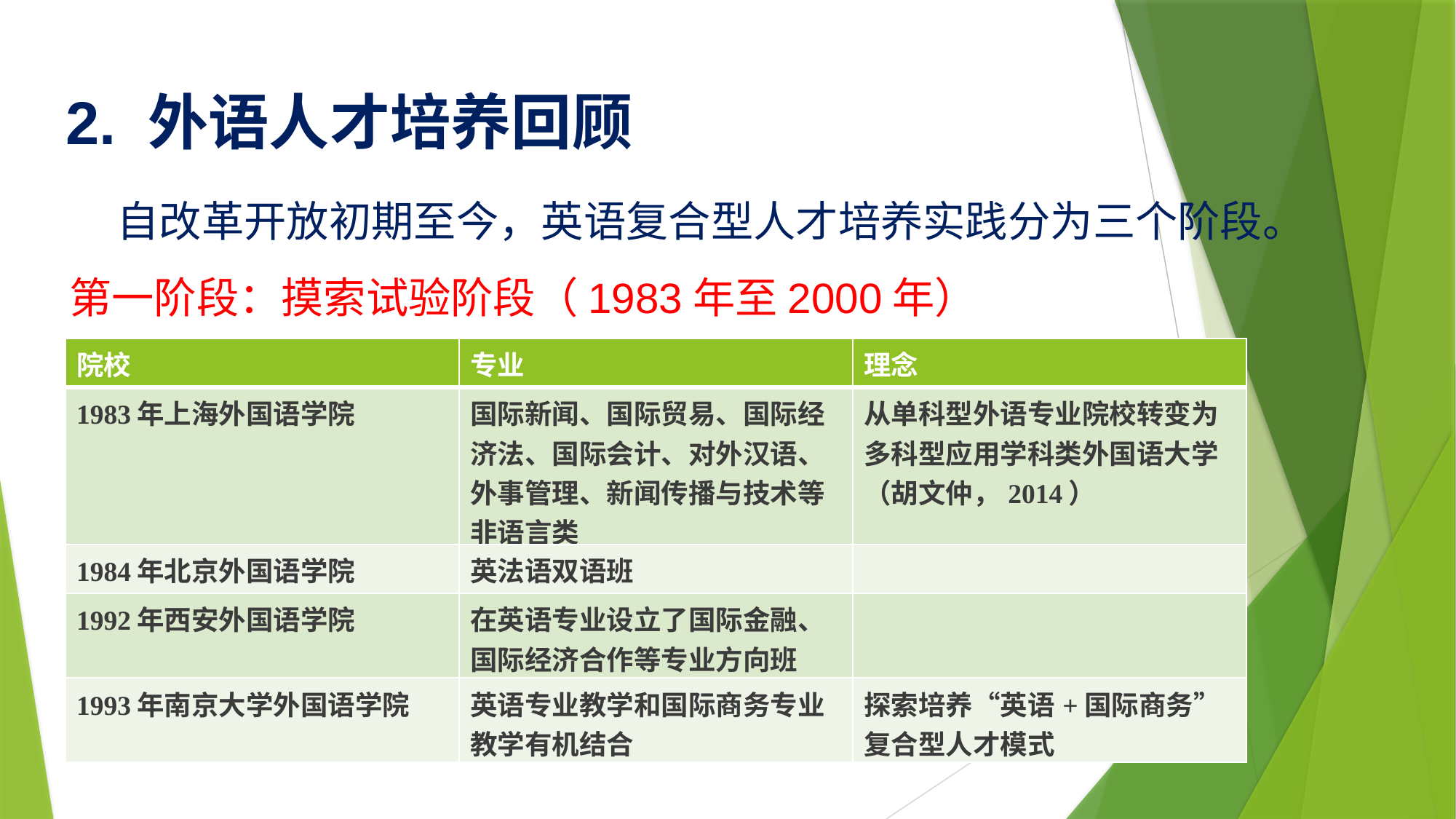

2. 外语人才培养回顾
      自改革开放初期至今，英语复合型人才培养实践分为三个阶段。
 第一阶段：摸索试验阶段（1983年至2000年）
| 院校 | 专业 | 理念 |
| --- | --- | --- |
| 1983年上海外国语学院 | 国际新闻、国际贸易、国际经济法、国际会计、对外汉语、外事管理、新闻传播与技术等非语言类 | 从单科型外语专业院校转变为多科型应用学科类外国语大学 （胡文仲，2014） |
| 1984年北京外国语学院 | 英法语双语班 |  |
| 1992年西安外国语学院 | 在英语专业设立了国际金融、国际经济合作等专业方向班 |  |
| 1993年南京大学外国语学院 | 英语专业教学和国际商务专业教学有机结合 | 探索培养“英语+国际商务”复合型人才模式 |